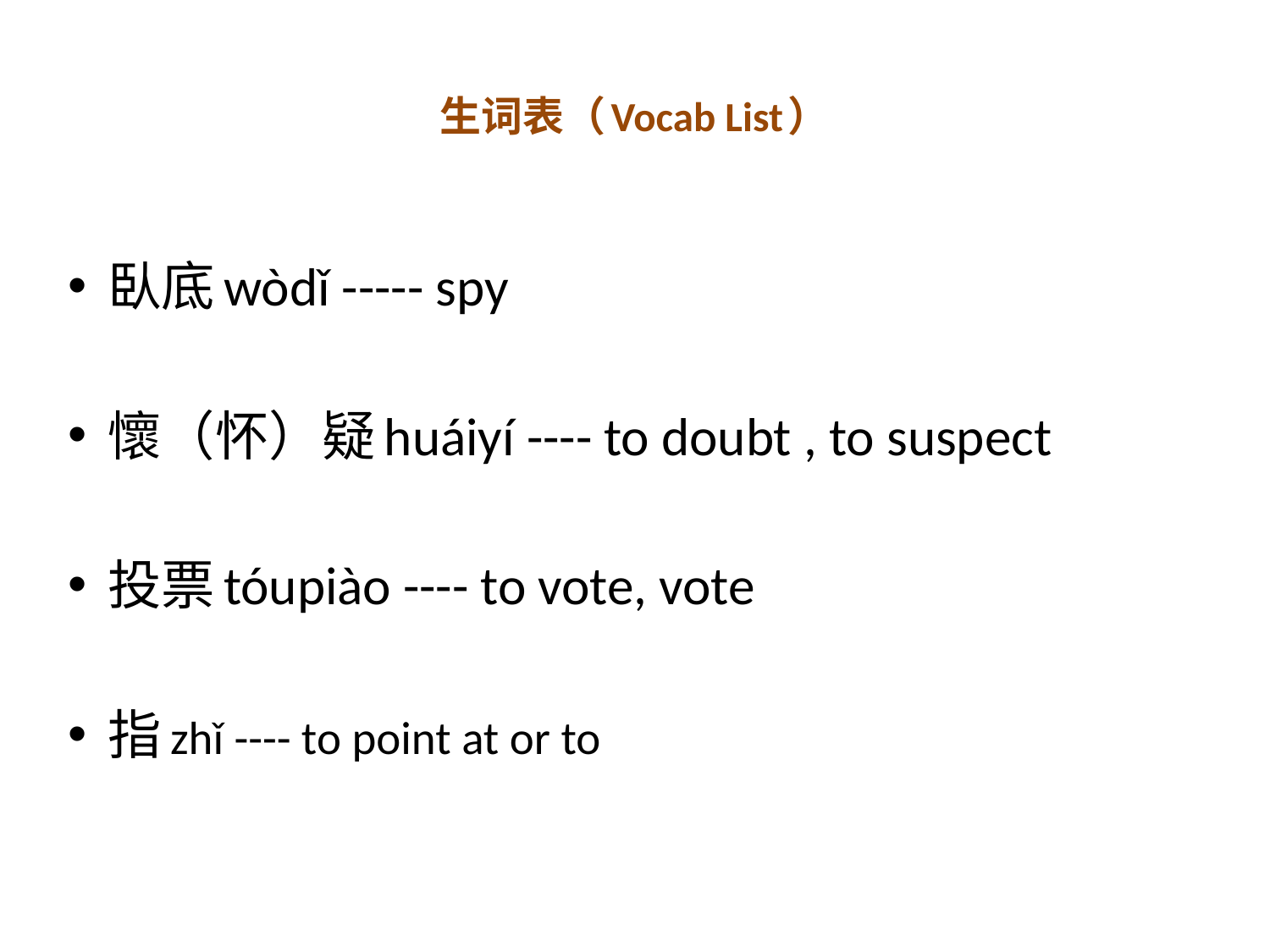

# 生词表（Vocab List）
臥底wòdǐ ----- spy

懷（怀）疑huáiyí ---- to doubt , to suspect

投票tóupiào ---- to vote, vote

指zhǐ ---- to point at or to